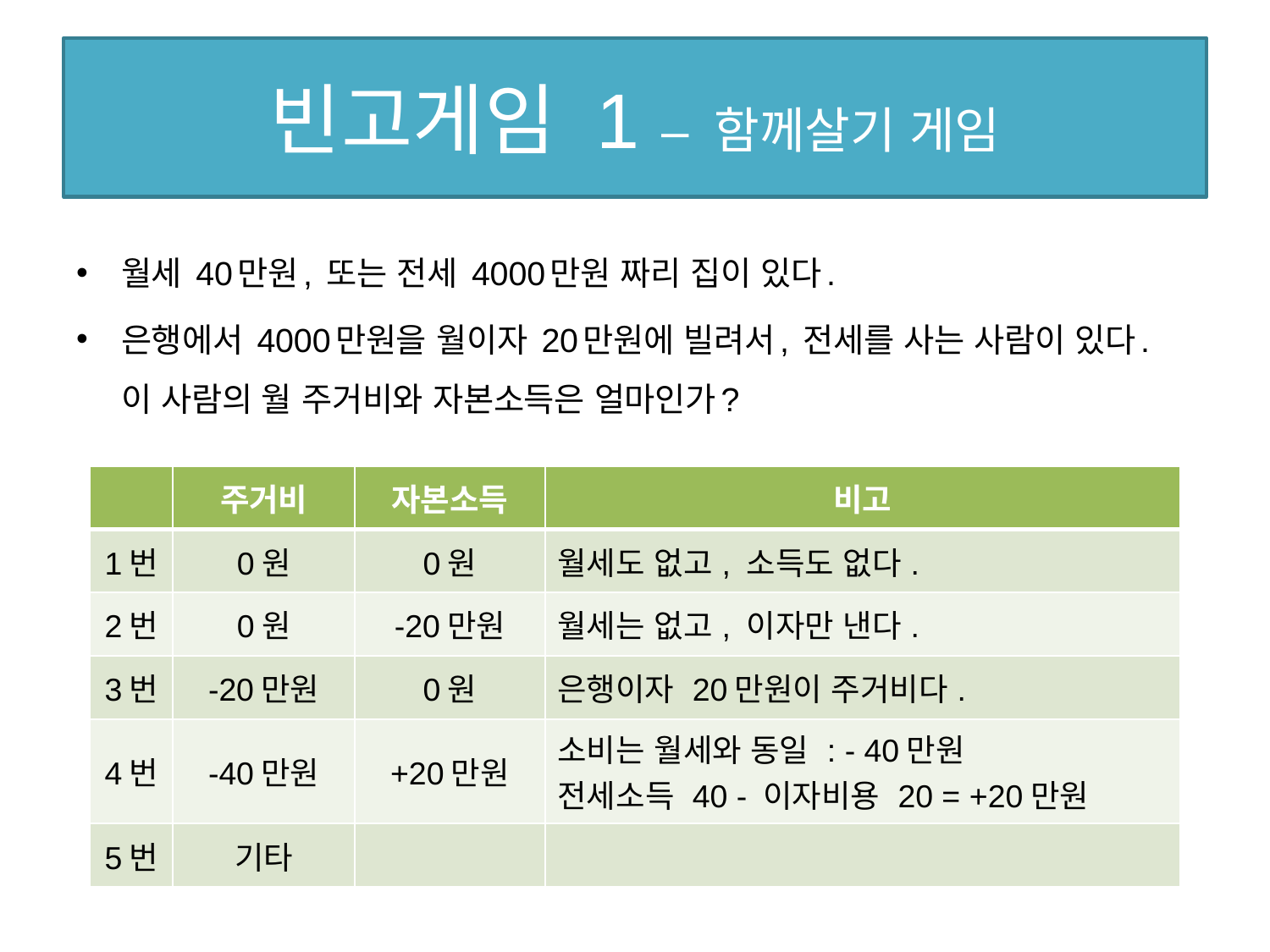

# 빈고게임 1 – 함께살기 게임
월세 40만원, 또는 전세 4000만원 짜리 집이 있다.
은행에서 4000만원을 월이자 20만원에 빌려서, 전세를 사는 사람이 있다. 이 사람의 월 주거비와 자본소득은 얼마인가?

|  | 주거비 | 자본소득 | 비고 |
| --- | --- | --- | --- |
| 1번 | 0원 | 0원 | 월세도 없고, 소득도 없다. |
| 2번 | 0원 | -20만원 | 월세는 없고, 이자만 낸다. |
| 3번 | -20만원 | 0원 | 은행이자 20만원이 주거비다. |
| 4번 | -40만원 | +20만원 | 소비는 월세와 동일 : - 40만원 전세소득 40 - 이자비용 20 = +20만원 |
| 5번 | 기타 |  |  |